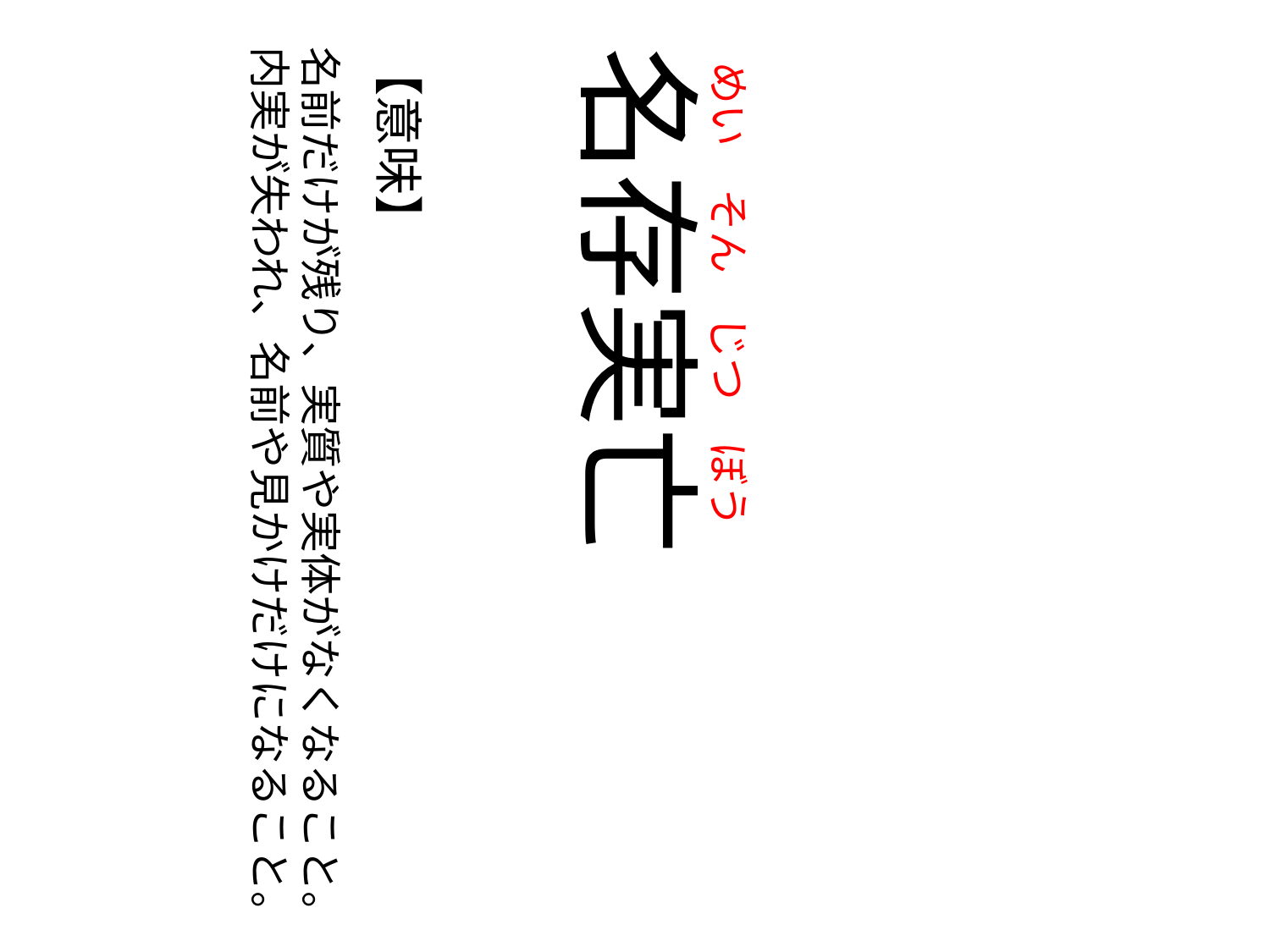

めい
の
そん
の
じつ
の
ぼう
名前だけが残り、実質や実体がなくなること。
内実が失われ、名前や見かけだけになること。
【意味】
名存実亡